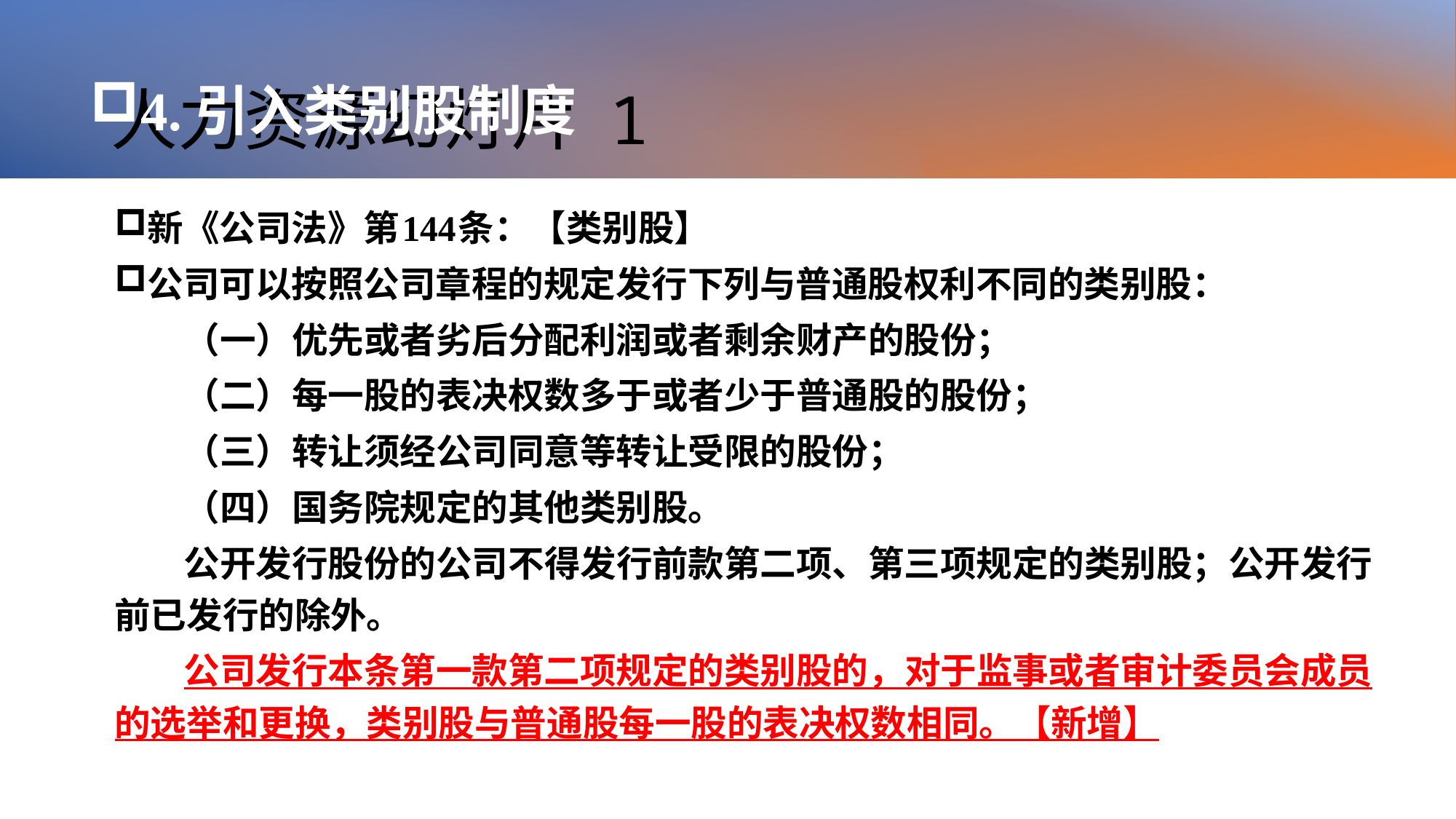

# 人力资源幻灯片 1
4.引入类别股制度
新《公司法》第144条：【类别股】
公司可以按照公司章程的规定发行下列与普通股权利不同的类别股：
（一）优先或者劣后分配利润或者剩余财产的股份；
（二）每一股的表决权数多于或者少于普通股的股份；
（三）转让须经公司同意等转让受限的股份；
（四）国务院规定的其他类别股。
公开发行股份的公司不得发行前款第二项、第三项规定的类别股；公开发行前已发行的除外。
公司发行本条第一款第二项规定的类别股的，对于监事或者审计委员会成员的选举和更换，类别股与普通股每一股的表决权数相同。【新增】